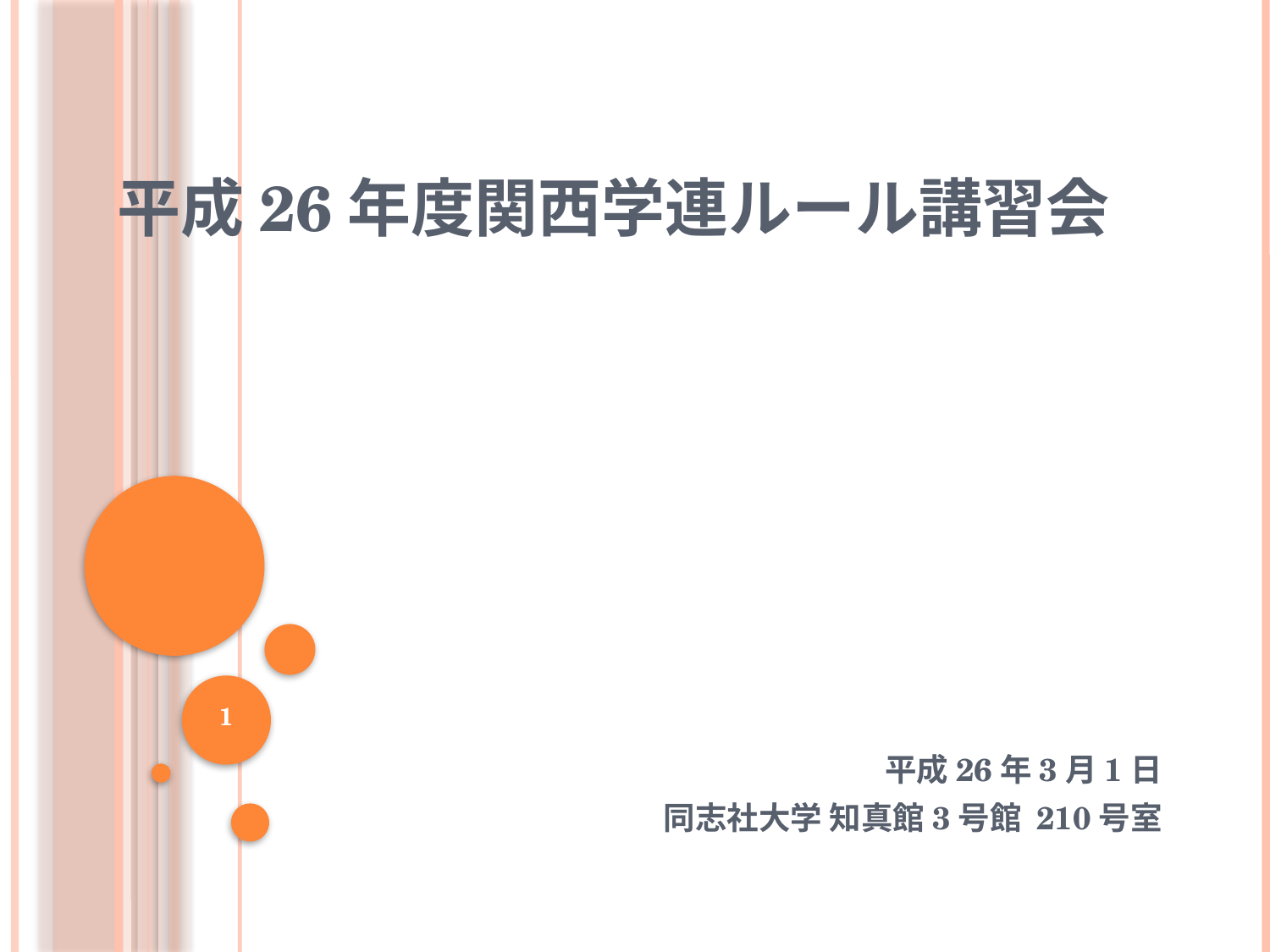

# 平成26年度関西学連ルール講習会
1

平成26年3月1日
同志社大学 知真館3号館 210号室